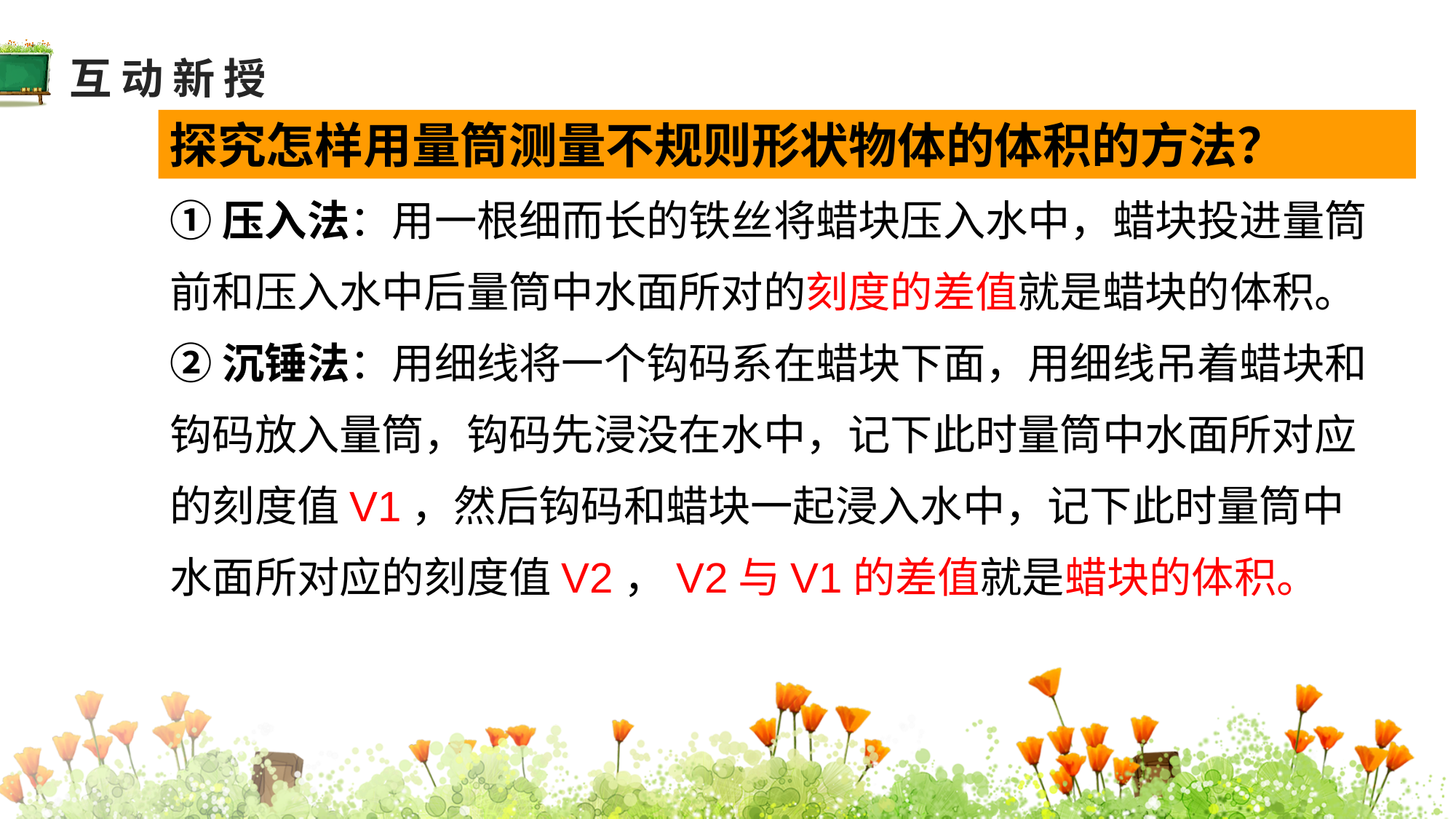

互动新授
探究怎样用量筒测量不规则形状物体的体积的方法？
①压入法：用一根细而长的铁丝将蜡块压入水中，蜡块投进量筒前和压入水中后量筒中水面所对的刻度的差值就是蜡块的体积。
②沉锤法：用细线将一个钩码系在蜡块下面，用细线吊着蜡块和钩码放入量筒，钩码先浸没在水中，记下此时量筒中水面所对应的刻度值V1，然后钩码和蜡块一起浸入水中，记下此时量筒中水面所对应的刻度值V2，V2与V1的差值就是蜡块的体积。